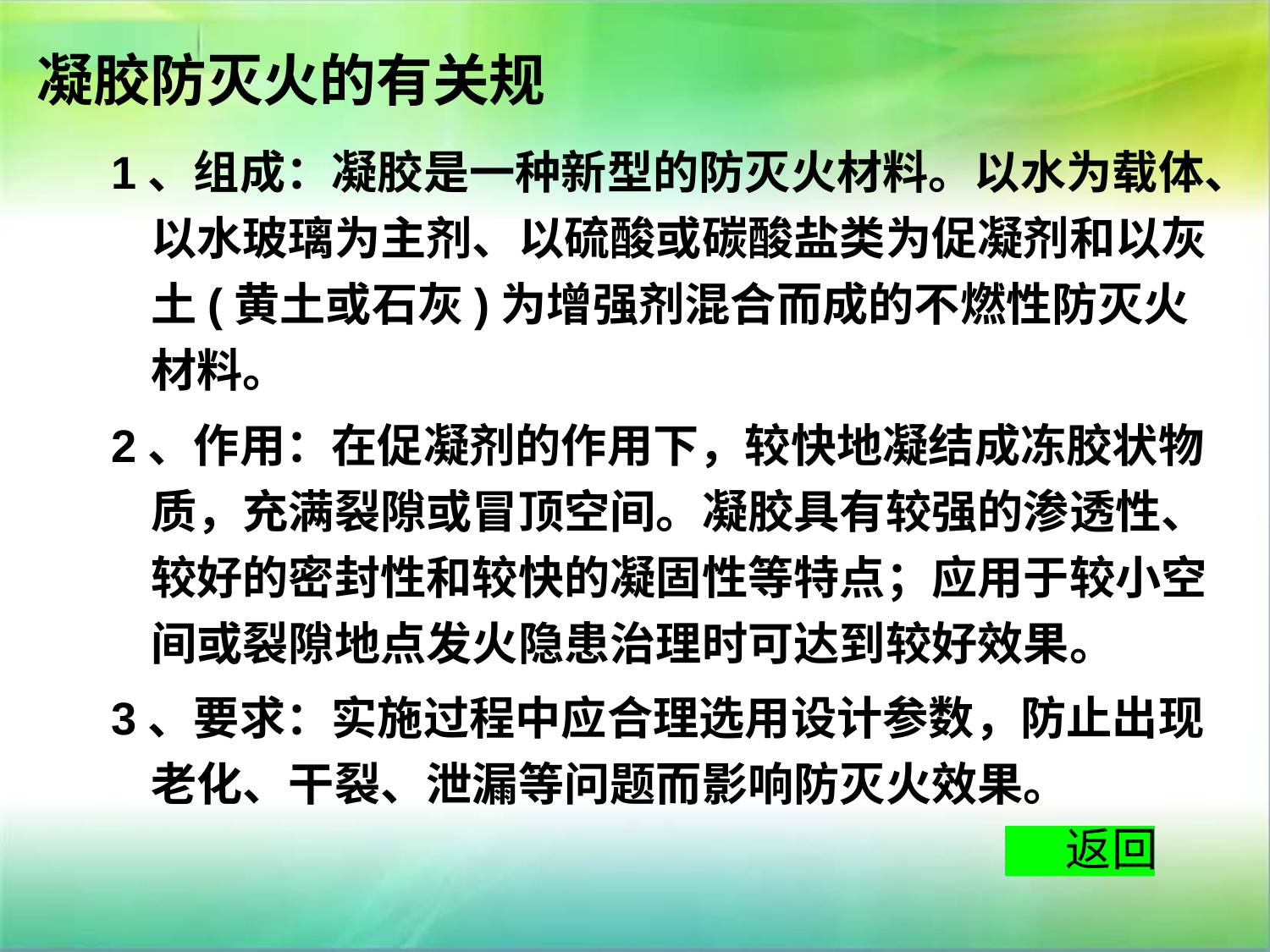

凝胶防灭火的有关规
1、组成：凝胶是一种新型的防灭火材料。以水为载体、以水玻璃为主剂、以硫酸或碳酸盐类为促凝剂和以灰土(黄土或石灰)为增强剂混合而成的不燃性防灭火材料。
2、作用：在促凝剂的作用下，较快地凝结成冻胶状物质，充满裂隙或冒顶空间。凝胶具有较强的渗透性、较好的密封性和较快的凝固性等特点；应用于较小空间或裂隙地点发火隐患治理时可达到较好效果。
3、要求：实施过程中应合理选用设计参数，防止出现老化、干裂、泄漏等问题而影响防灭火效果。
返回